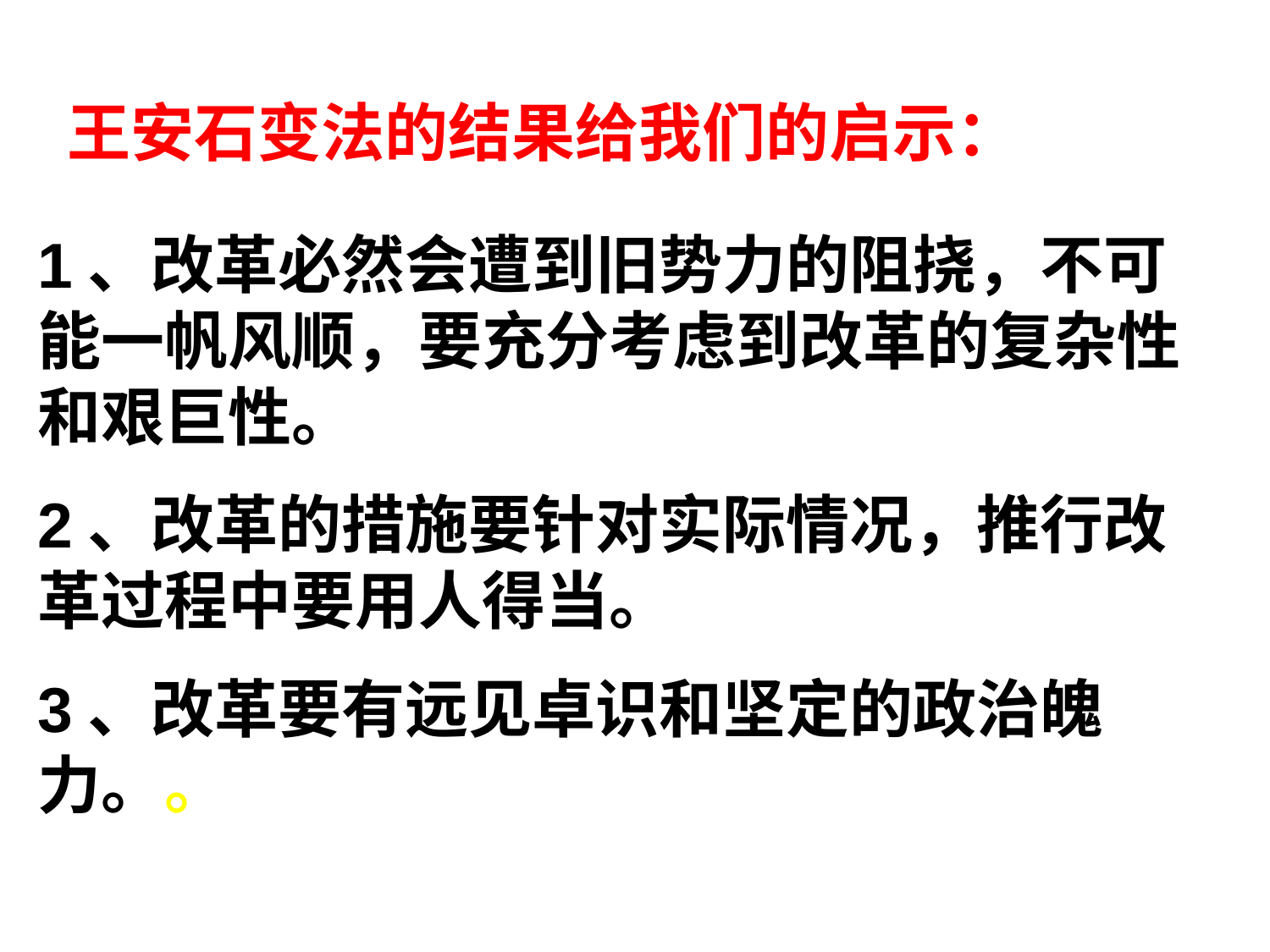

王安石变法的结果给我们的启示：
1、改革必然会遭到旧势力的阻挠，不可能一帆风顺，要充分考虑到改革的复杂性和艰巨性。
2、改革的措施要针对实际情况，推行改革过程中要用人得当。
3、改革要有远见卓识和坚定的政治魄力。。